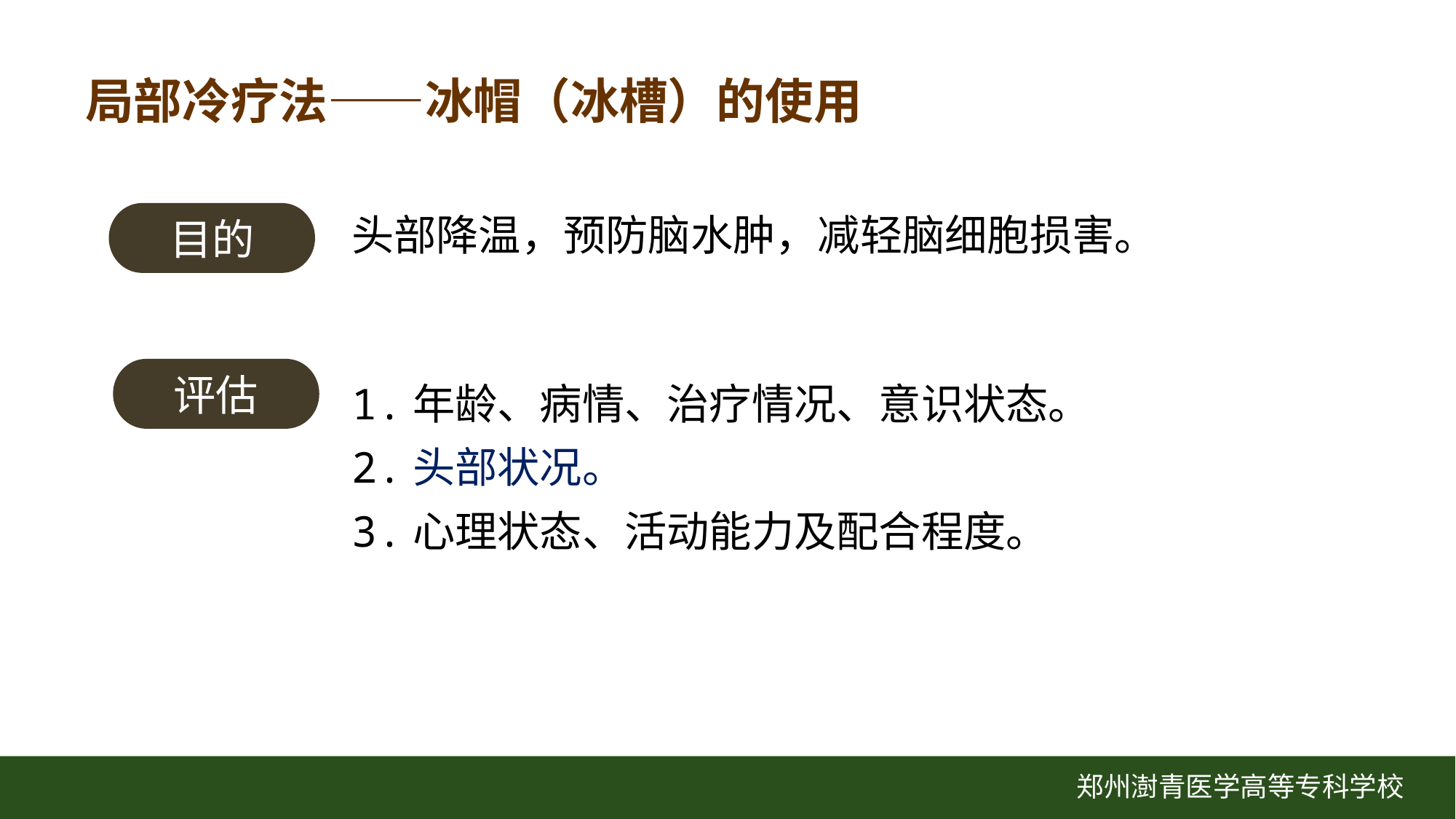

局部冷疗法——冰帽（冰槽）的使用
目的
头部降温，预防脑水肿，减轻脑细胞损害。
评估
1.年龄、病情、治疗情况、意识状态。
2.头部状况。
3.心理状态、活动能力及配合程度。

郑州澍青医学高等专科学校